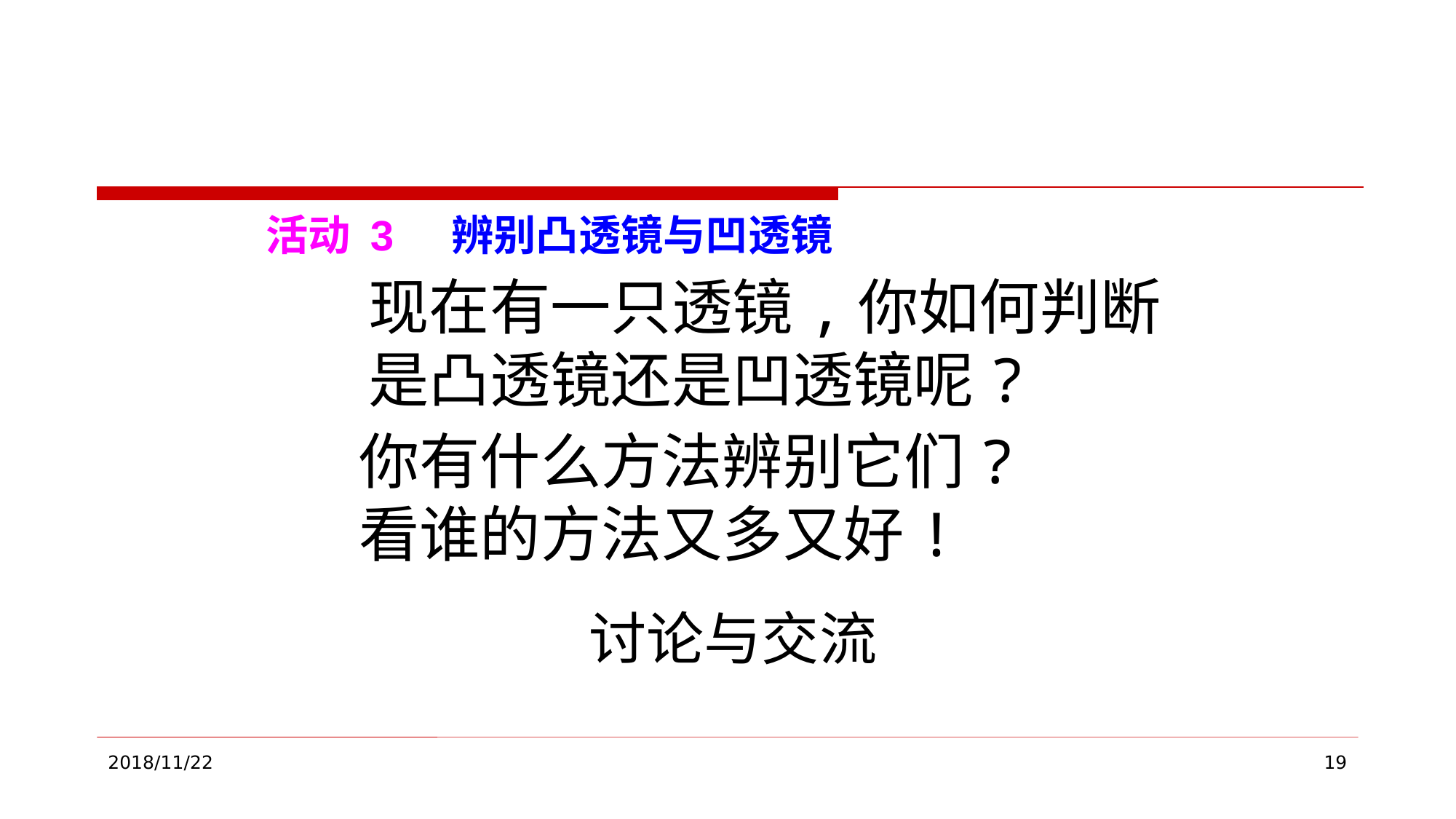

活动 3 　辨别凸透镜与凹透镜
现在有一只透镜,你如何判断是凸透镜还是凹透镜呢?

你有什么方法辨别它们?
看谁的方法又多又好!

# 讨论与交流
2018/11/22
19